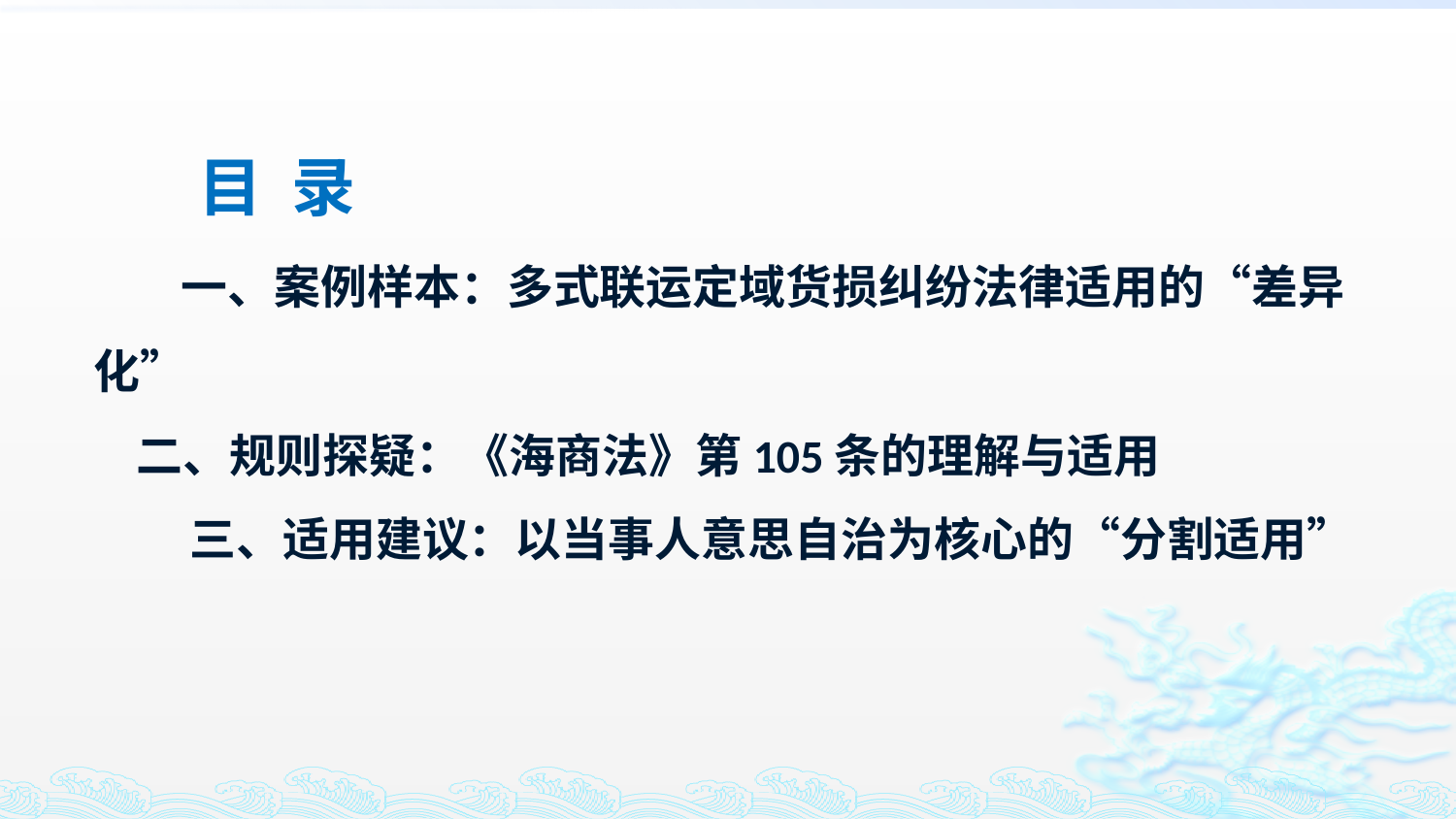

目  录
        一、案例样本：多式联运定域货损纠纷法律适用的“差异化”
    二、规则探疑：《海商法》第105条的理解与适用
         三、适用建议：以当事人意思自治为核心的“分割适用”